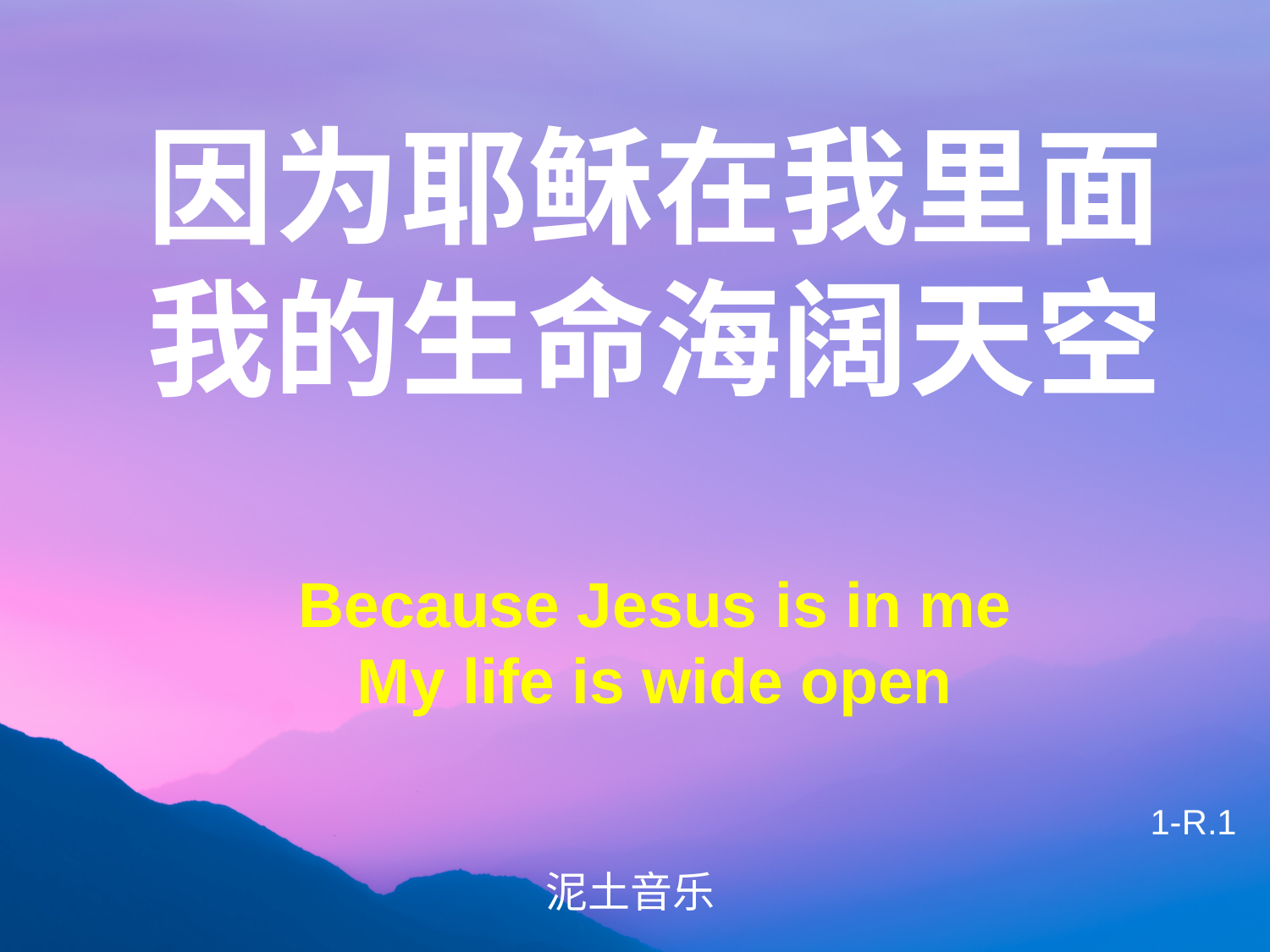

因为耶稣在我里面
我的生命海阔天空

Because Jesus is in me
My life is wide open
1-R.1
泥土音乐